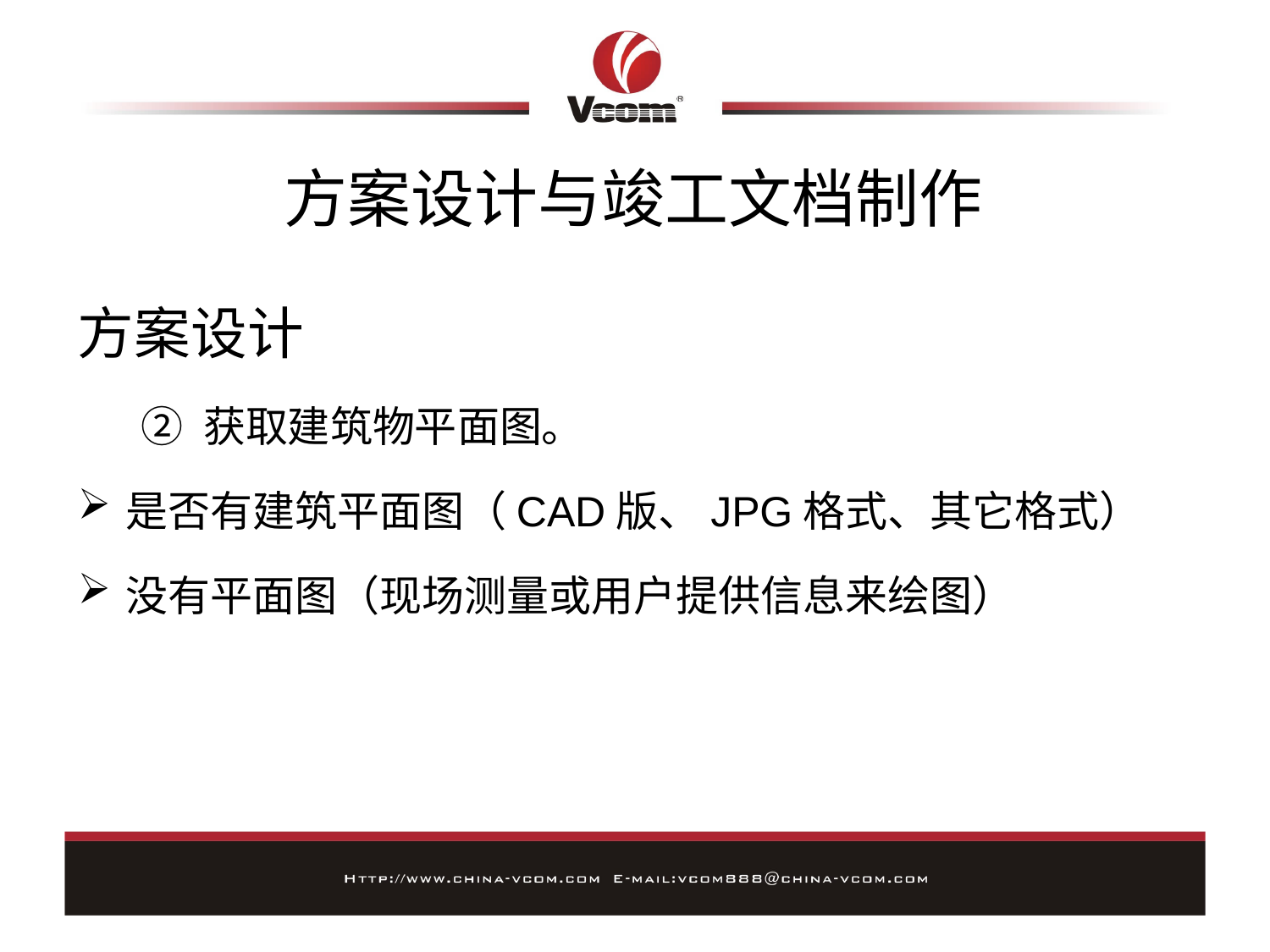

# 方案设计与竣工文档制作
方案设计
② 获取建筑物平面图。
是否有建筑平面图（CAD版、JPG格式、其它格式）
没有平面图（现场测量或用户提供信息来绘图）